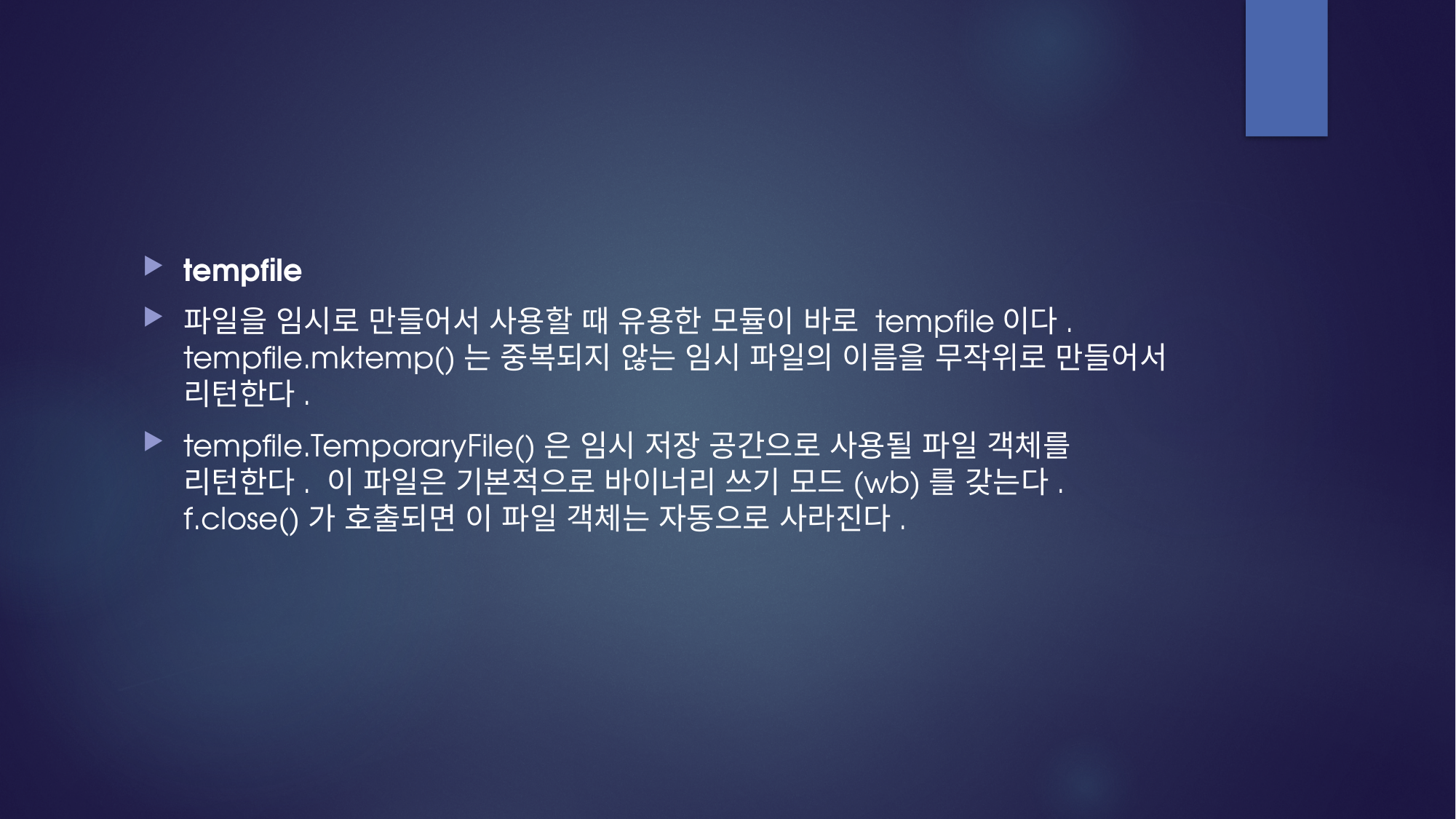

#
tempfile
파일을 임시로 만들어서 사용할 때 유용한 모듈이 바로 tempfile이다. tempfile.mktemp()는 중복되지 않는 임시 파일의 이름을 무작위로 만들어서 리턴한다.
tempfile.TemporaryFile()은 임시 저장 공간으로 사용될 파일 객체를 리턴한다. 이 파일은 기본적으로 바이너리 쓰기 모드(wb)를 갖는다. f.close()가 호출되면 이 파일 객체는 자동으로 사라진다.